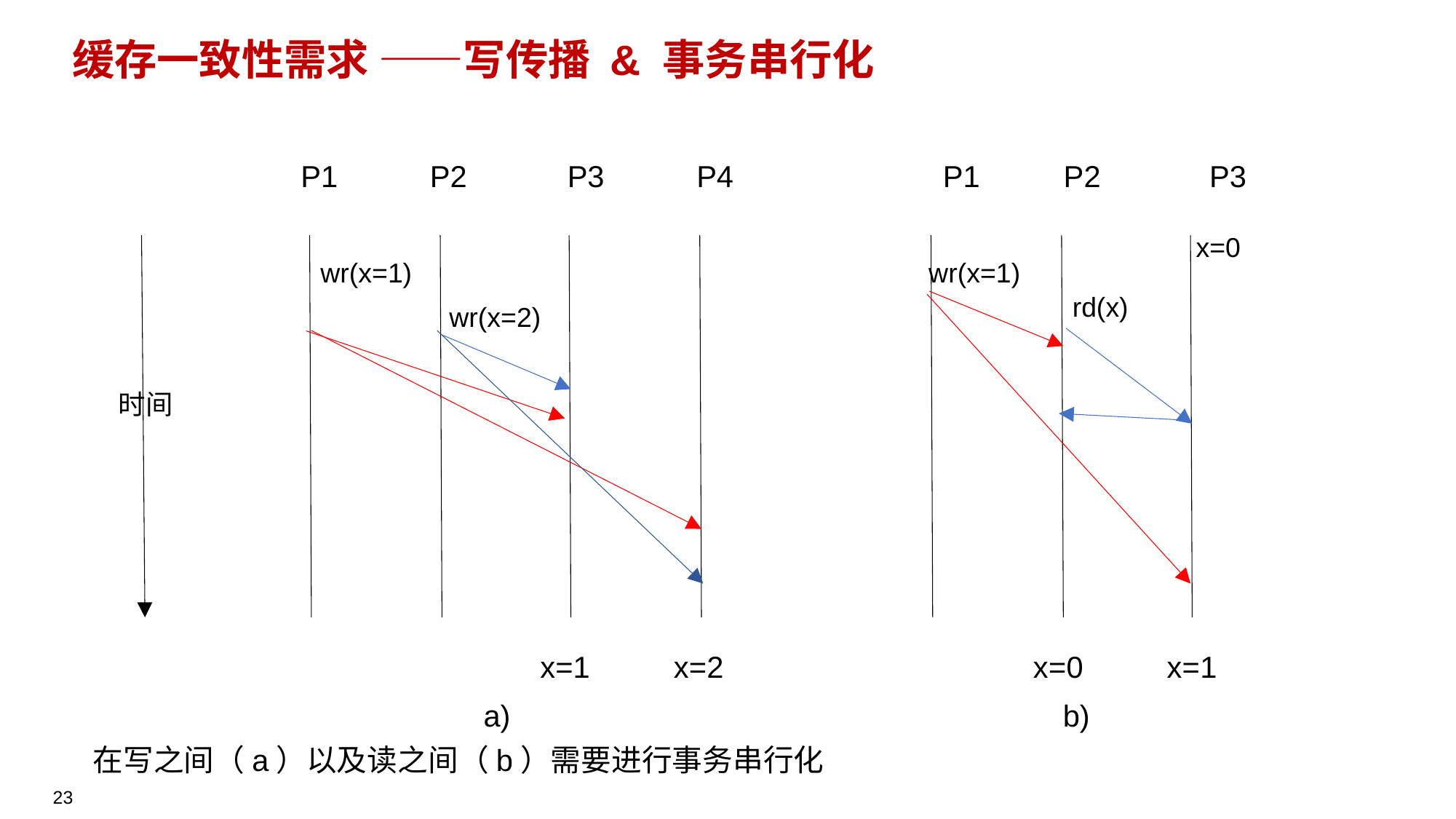

# 缓存一致性需求 ——写传播 & 事务串行化
P1           P2            P3           P4                         P1          P2             P3
x=0
wr(x=1)
wr(x=1)
rd(x)
wr(x=2)
时间
 x=1          x=2                                     x=0          x=1
 a)                                                                  b)
  在写之间（a）以及读之间（b）需要进行事务串行化